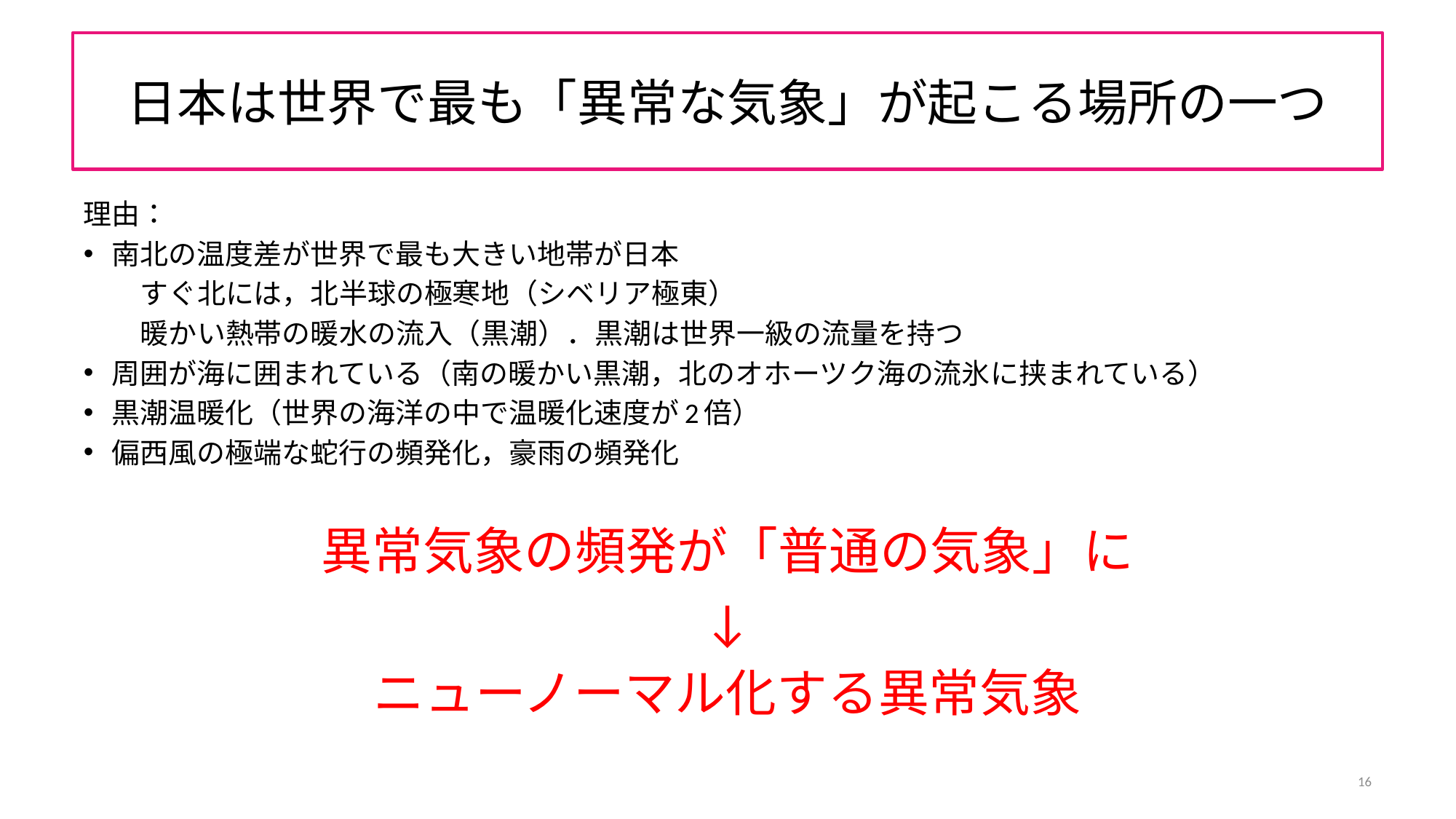

# 日本は世界で最も「異常な気象」が起こる場所の一つ
理由：
南北の温度差が世界で最も大きい地帯が日本
　　すぐ北には，北半球の極寒地（シベリア極東）
　　暖かい熱帯の暖水の流入（黒潮）．黒潮は世界一級の流量を持つ
周囲が海に囲まれている（南の暖かい黒潮，北のオホーツク海の流氷に挟まれている）
黒潮温暖化（世界の海洋の中で温暖化速度が2倍）
偏西風の極端な蛇行の頻発化，豪雨の頻発化

異常気象の頻発が「普通の気象」に
↓
ニューノーマル化する異常気象

16